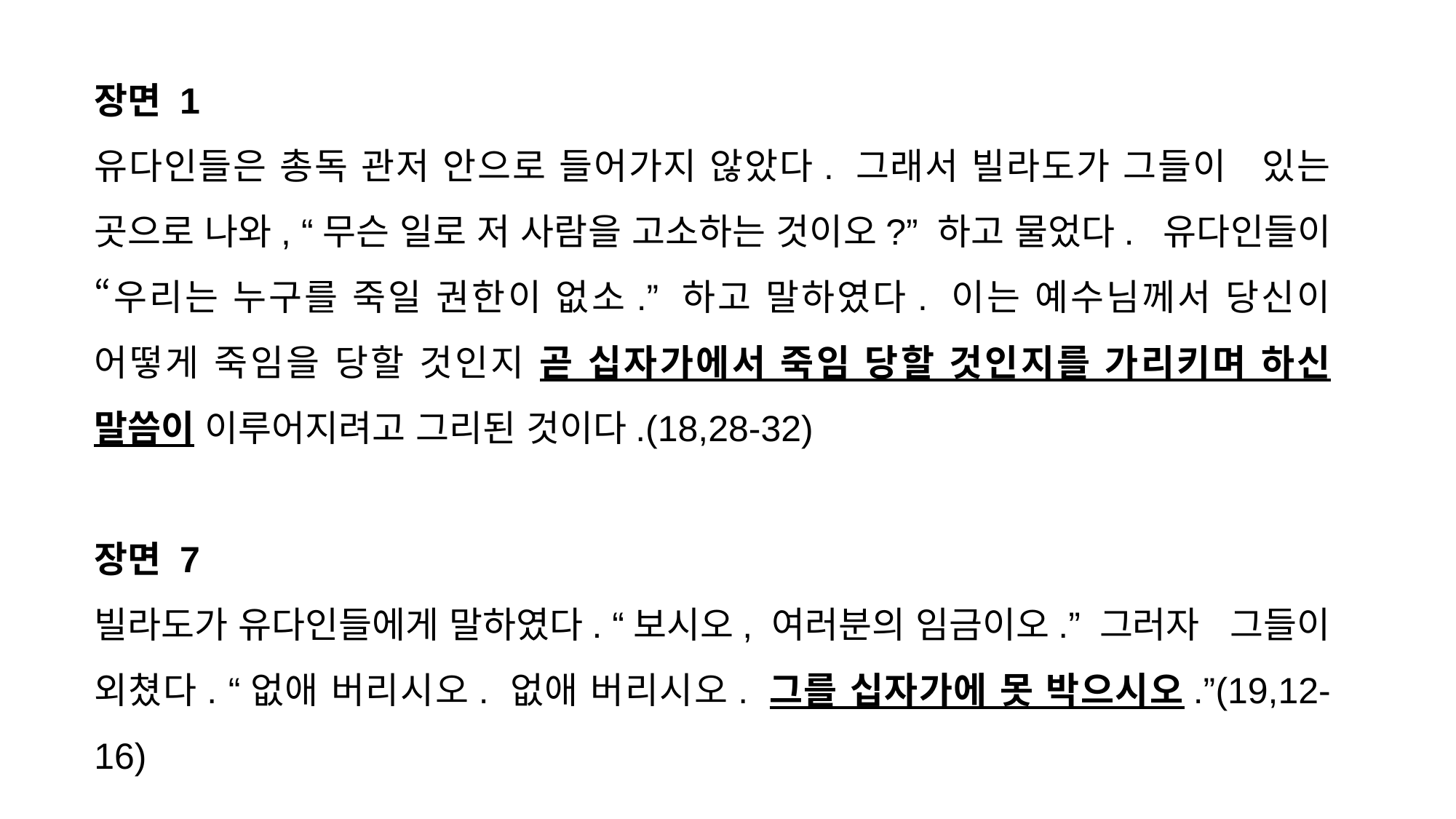

장면 1
유다인들은 총독 관저 안으로 들어가지 않았다. 그래서 빌라도가 그들이   있는 곳으로 나와, “무슨 일로 저 사람을 고소하는 것이오?” 하고 물었다.  유다인들이 “우리는 누구를 죽일 권한이 없소.” 하고 말하였다. 이는 예수님께서 당신이 어떻게 죽임을 당할 것인지 곧 십자가에서 죽임 당할 것인지를 가리키며 하신 말씀이 이루어지려고 그리된 것이다.(18,28-32)

장면 7
빌라도가 유다인들에게 말하였다. “보시오, 여러분의 임금이오.” 그러자   그들이 외쳤다. “없애 버리시오. 없애 버리시오. 그를 십자가에 못 박으시오.”(19,12-16)